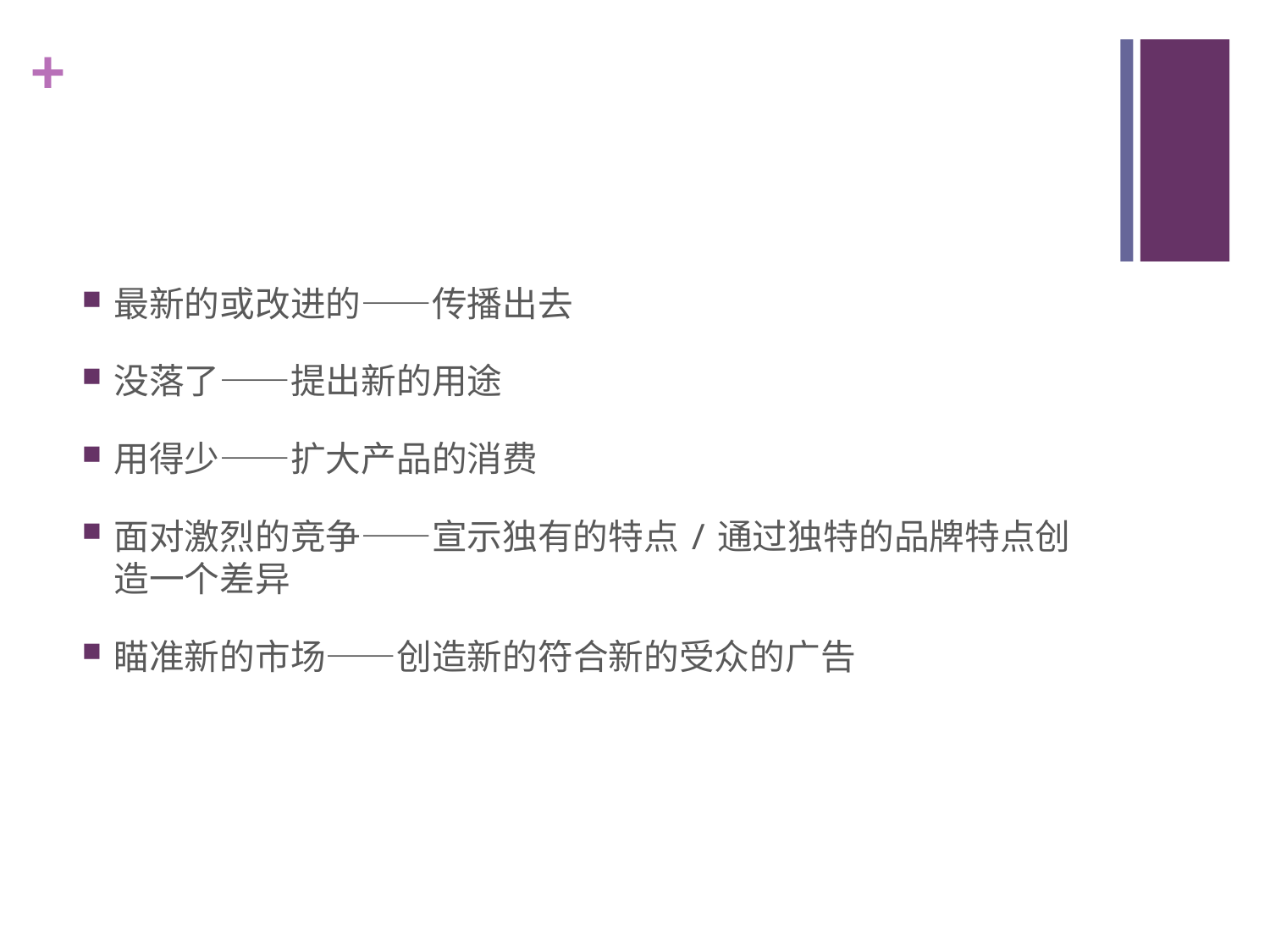

#
最新的或改进的——传播出去
没落了——提出新的用途
用得少——扩大产品的消费
面对激烈的竞争——宣示独有的特点/通过独特的品牌特点创造一个差异
瞄准新的市场——创造新的符合新的受众的广告